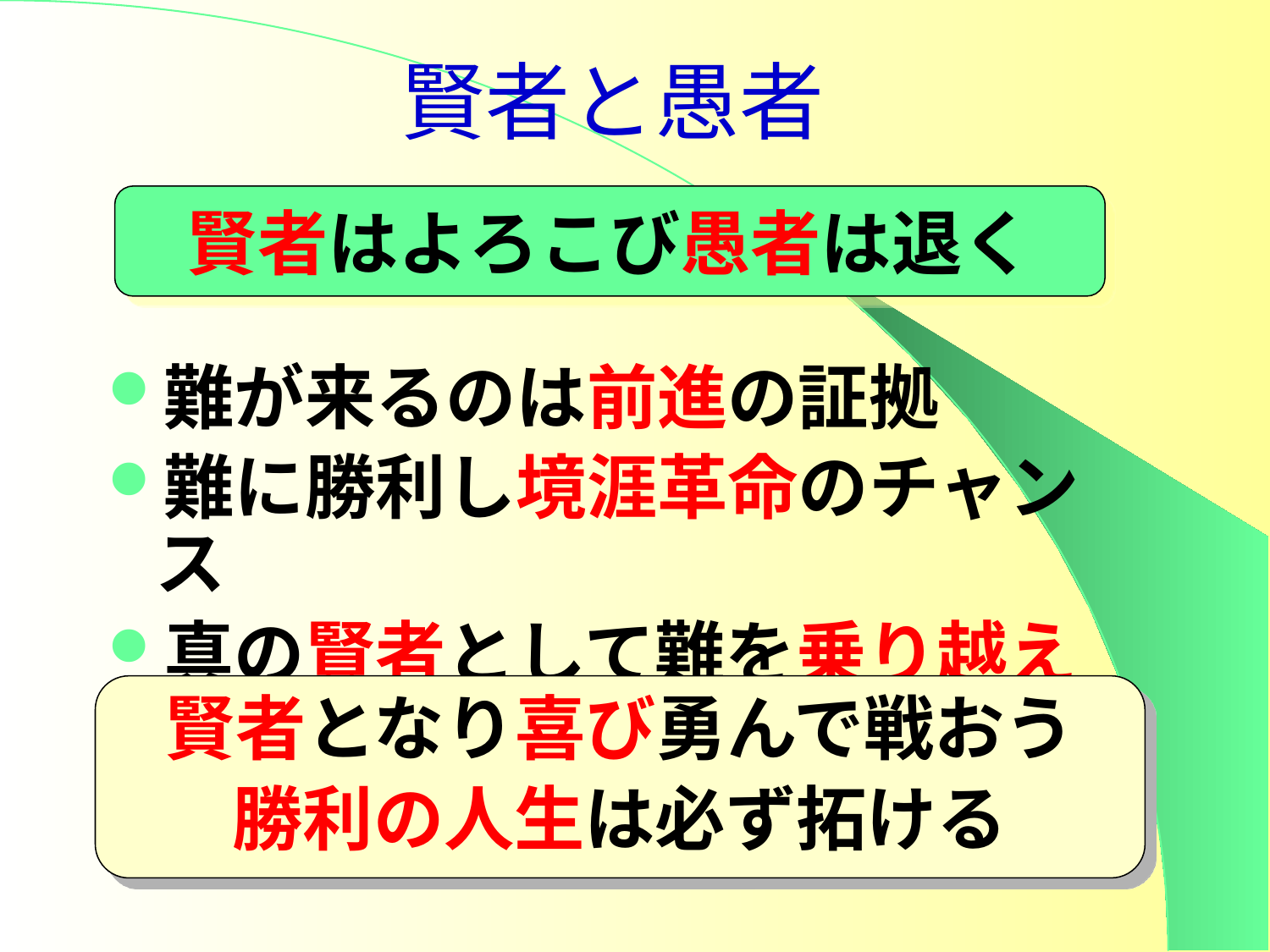

# 賢者と愚者
賢者はよろこび愚者は退く
難が来るのは前進の証拠
難に勝利し境涯革命のチャンス
真の賢者として難を乗り越えよう
賢者となり喜び勇んで戦おう
勝利の人生は必ず拓ける